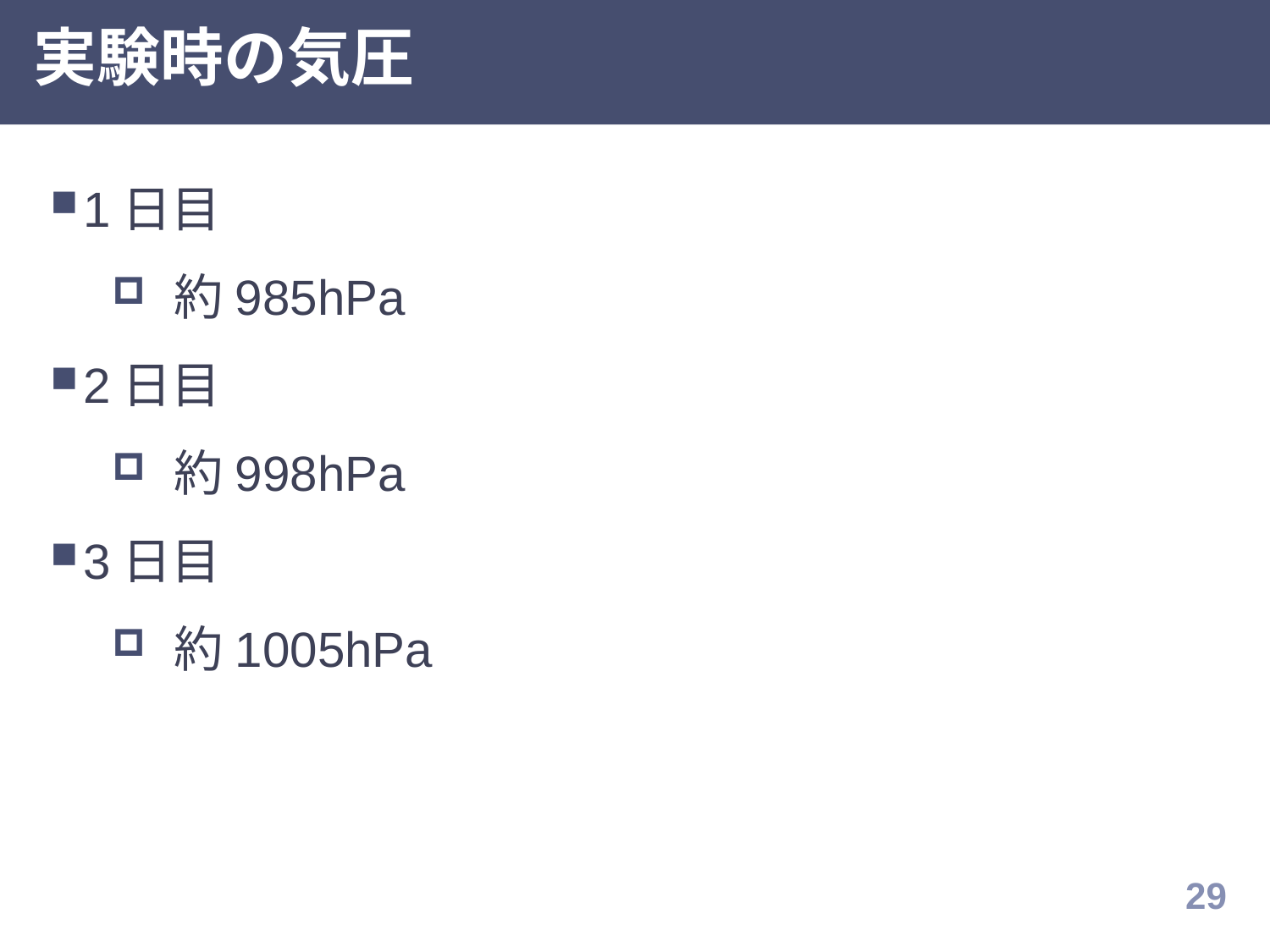

# 実験時の気圧
1日目
約985hPa
2日目
約998hPa
3日目
約1005hPa

29